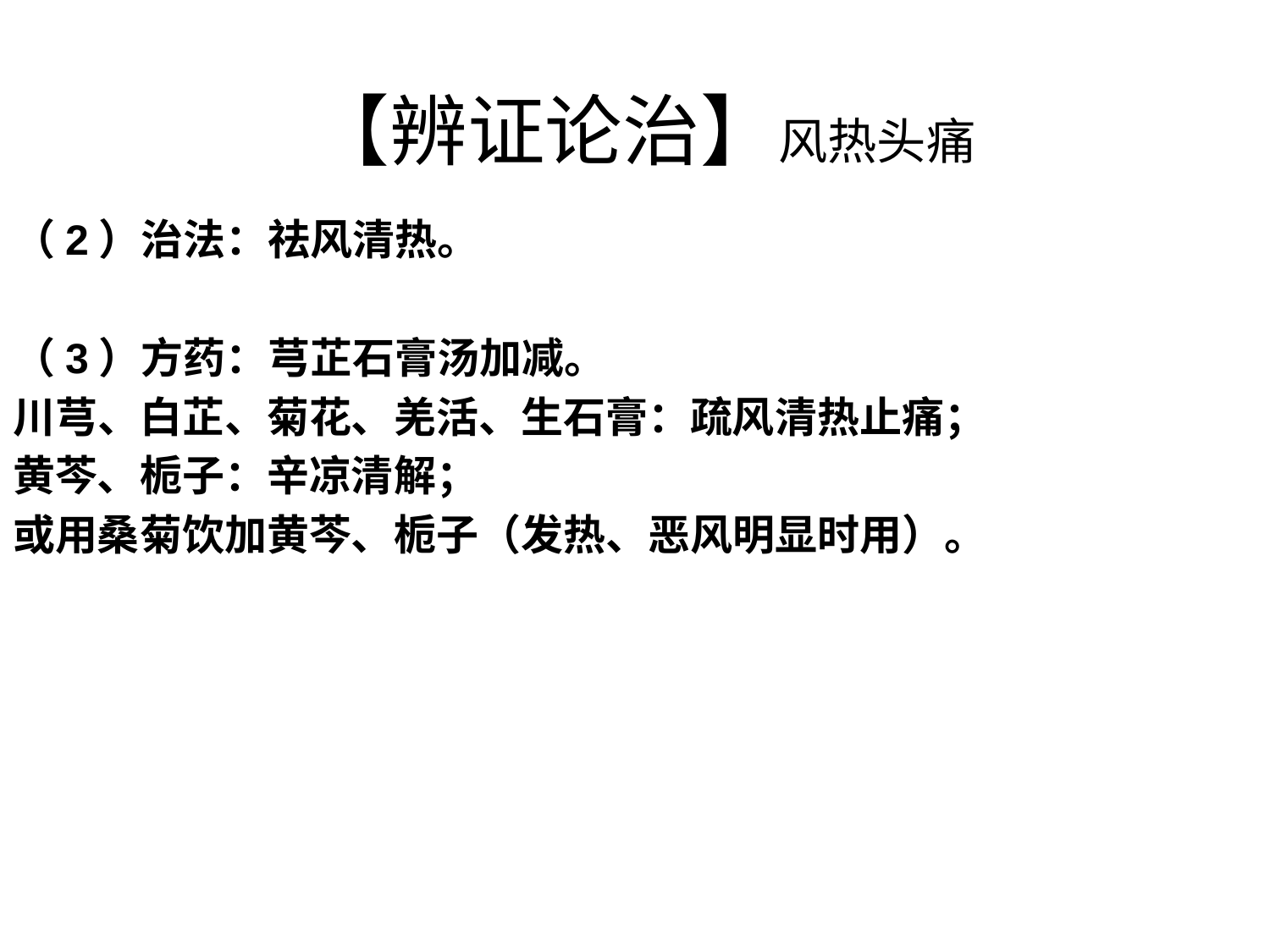

# 【辨证论治】风热头痛
（2）治法：祛风清热。

（3）方药：芎芷石膏汤加减。
川芎、白芷、菊花、羌活、生石膏：疏风清热止痛；
黄芩、栀子：辛凉清解；
或用桑菊饮加黄芩、栀子（发热、恶风明显时用）。